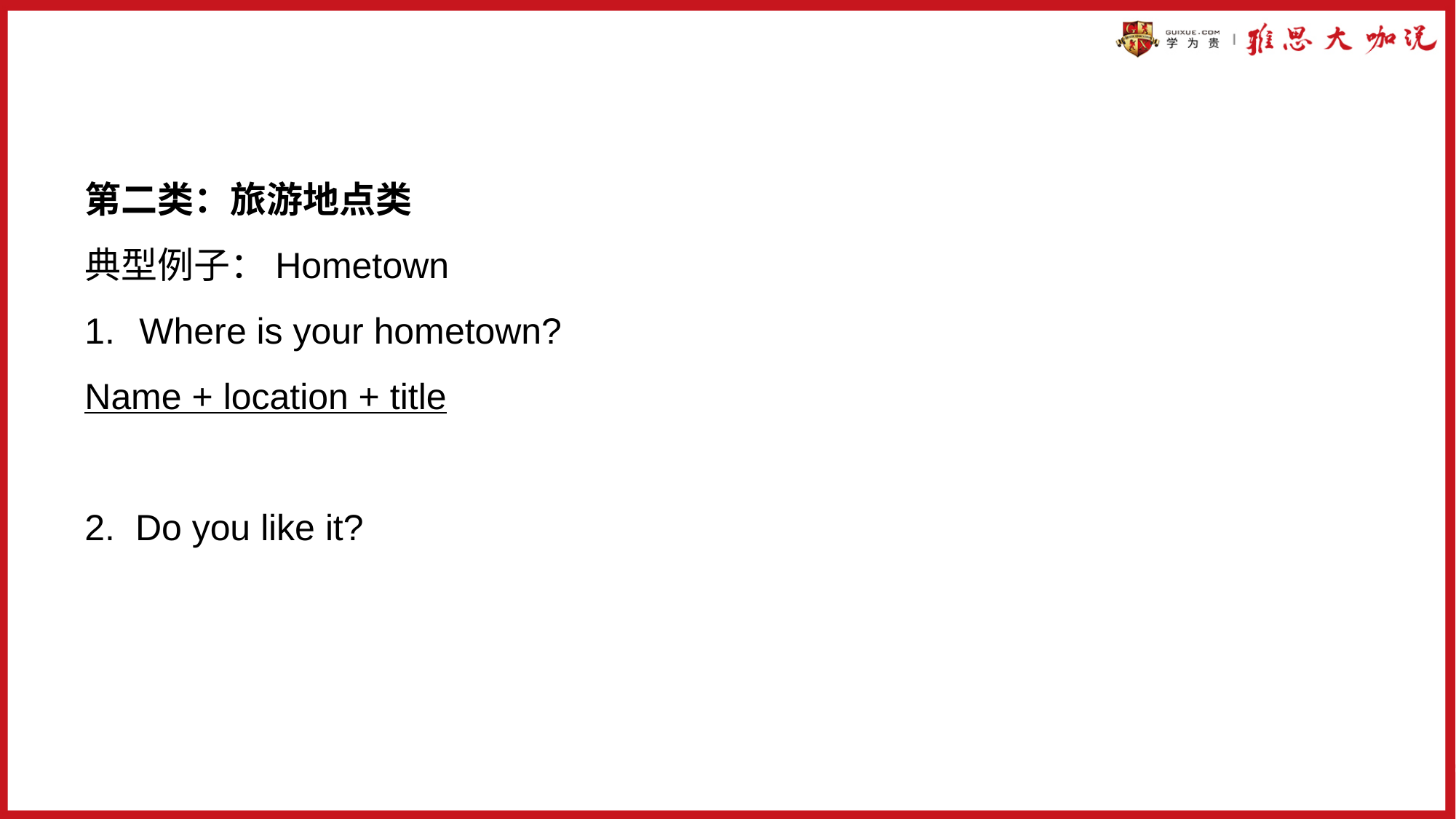

第二类：旅游地点类
典型例子：Hometown
Where is your hometown?
Name + location + title

2.  Do you like it?